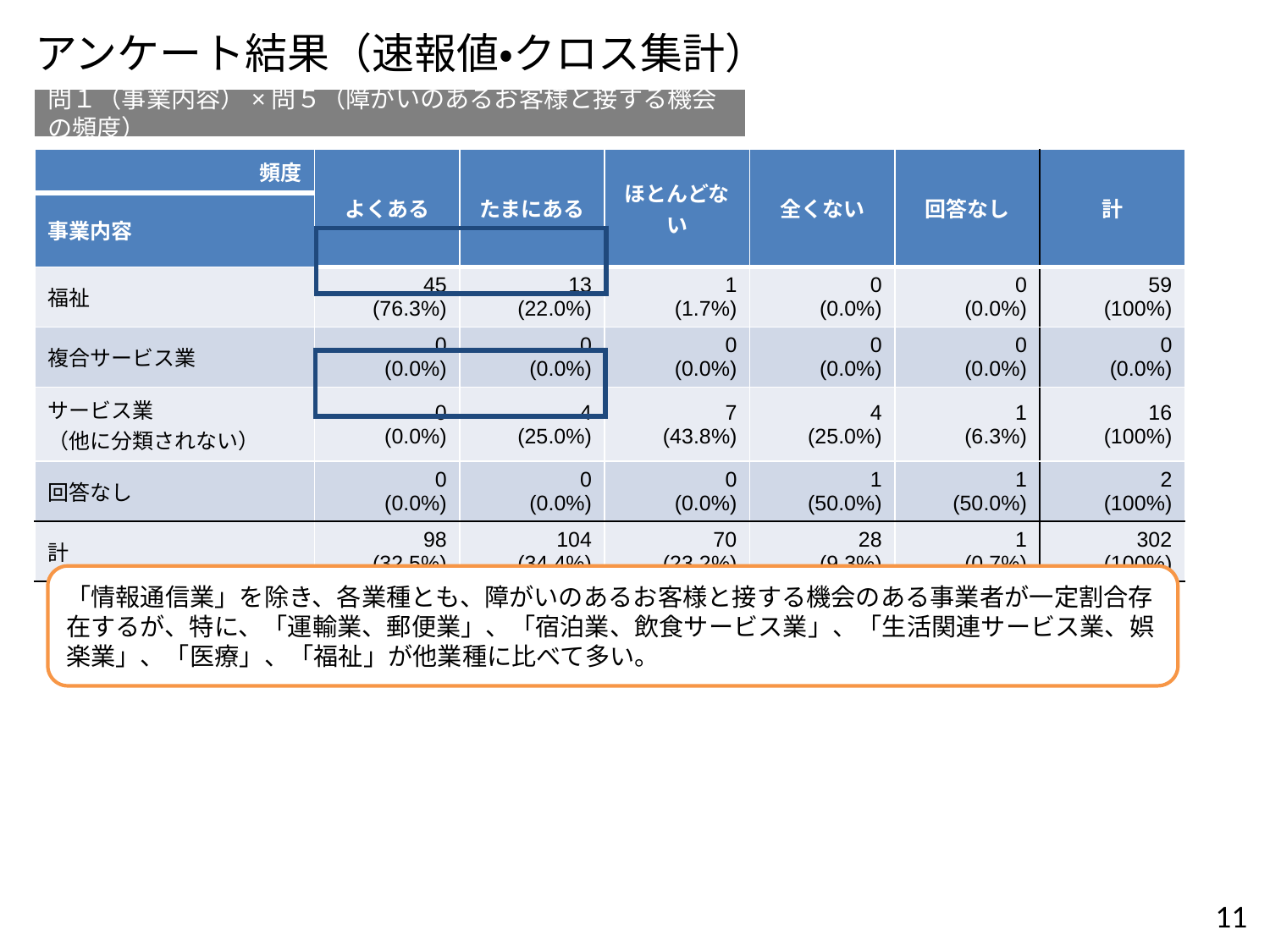

アンケート結果（速報値・クロス集計）

問１（事業内容）×問５（障がいのあるお客様と接する機会の頻度）
| 頻度 | よくある | たまにある | ほとんどない | 全くない | 回答なし | 計 |
| --- | --- | --- | --- | --- | --- | --- |
| 事業内容 |  |  |  |  |  |  |
| 福祉 | 45 (76.3%) | 13 (22.0%) | 1 (1.7%) | 0 (0.0%) | 0 (0.0%) | 59 (100%) |
| 複合サービス業 | 0 (0.0%) | 0 (0.0%) | 0 (0.0%) | 0 (0.0%) | 0 (0.0%) | 0 (0.0%) |
| サービス業 （他に分類されない） | 0 (0.0%) | 4 (25.0%) | 7 (43.8%) | 4 (25.0%) | 1 (6.3%) | 16 (100%) |
| 回答なし | 0 (0.0%) | 0 (0.0%) | 0 (0.0%) | 1 (50.0%) | 1 (50.0%) | 2 (100%) |
| 計 | 98 (32.5%) | 104 (34.4%) | 70 (23.2%) | 28 (9.3%) | 1 (0.7%) | 302 (100%) |
|  |
| --- |
|  |
| --- |
「情報通信業」を除き、各業種とも、障がいのあるお客様と接する機会のある事業者が一定割合存在するが、特に、「運輸業、郵便業」、「宿泊業、飲食サービス業」、「生活関連サービス業、娯楽業」、「医療」、「福祉」が他業種に比べて多い。
11